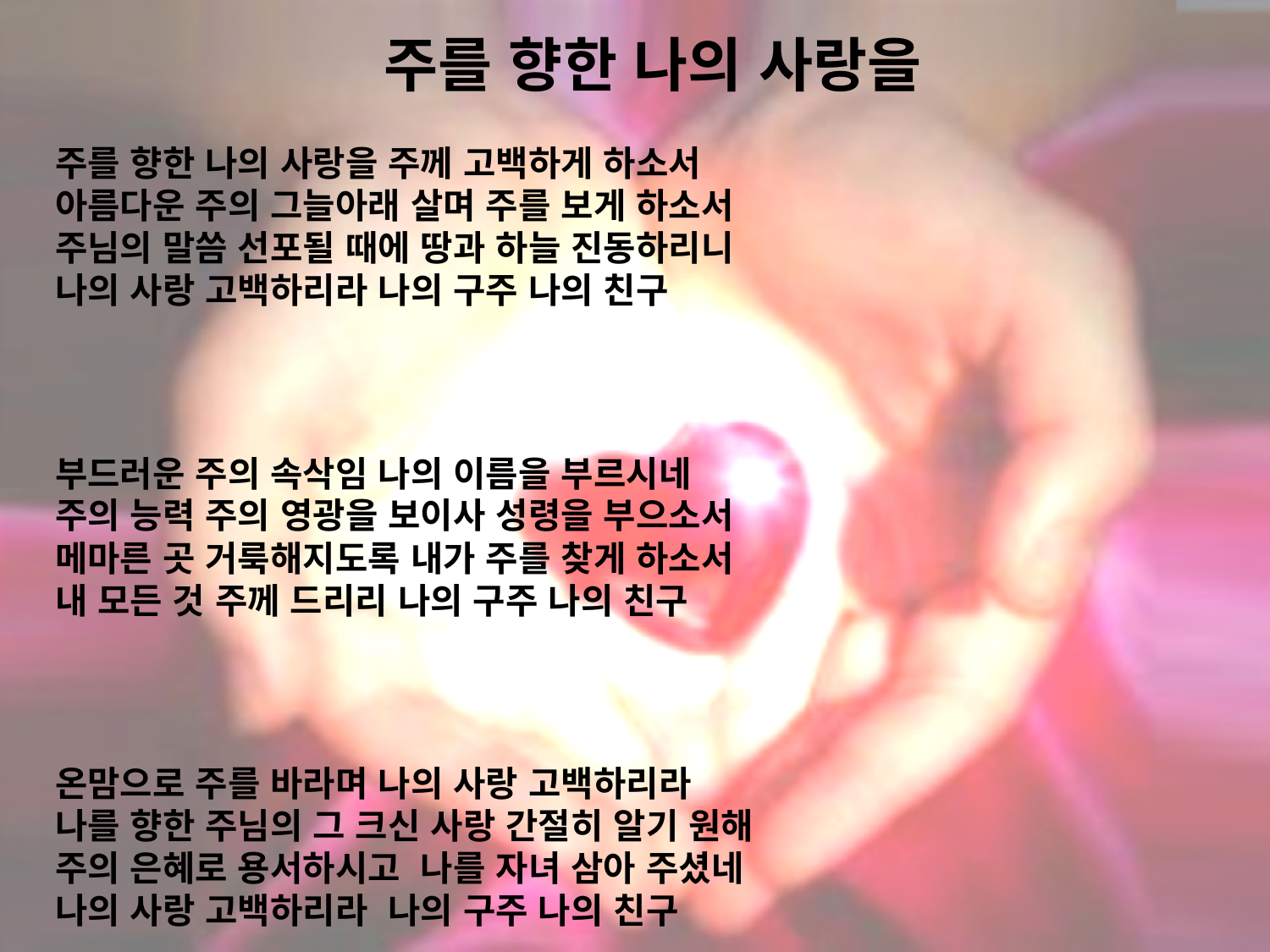

# 주를 향한 나의 사랑을
주를 향한 나의 사랑을 주께 고백하게 하소서
아름다운 주의 그늘아래 살며 주를 보게 하소서
주님의 말씀 선포될 때에 땅과 하늘 진동하리니
나의 사랑 고백하리라 나의 구주 나의 친구

부드러운 주의 속삭임 나의 이름을 부르시네
주의 능력 주의 영광을 보이사 성령을 부으소서
메마른 곳 거룩해지도록 내가 주를 찾게 하소서
내 모든 것 주께 드리리 나의 구주 나의 친구

온맘으로 주를 바라며 나의 사랑 고백하리라
나를 향한 주님의 그 크신 사랑 간절히 알기 원해
주의 은혜로 용서하시고  나를 자녀 삼아 주셨네
나의 사랑 고백하리라  나의 구주 나의 친구